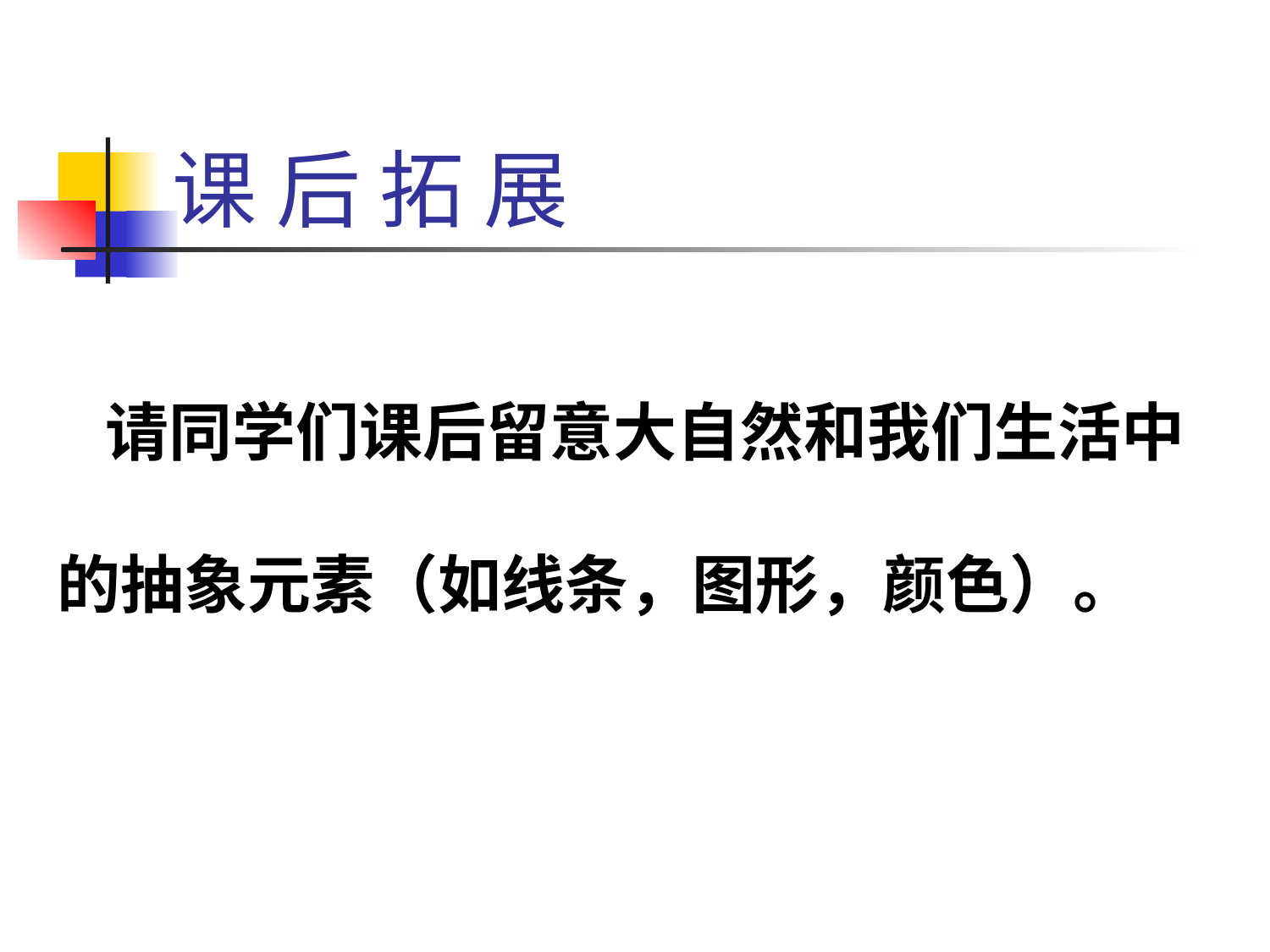

# 课 后 拓 展
    请同学们课后留意大自然和我们生活中

的抽象元素（如线条，图形，颜色）。